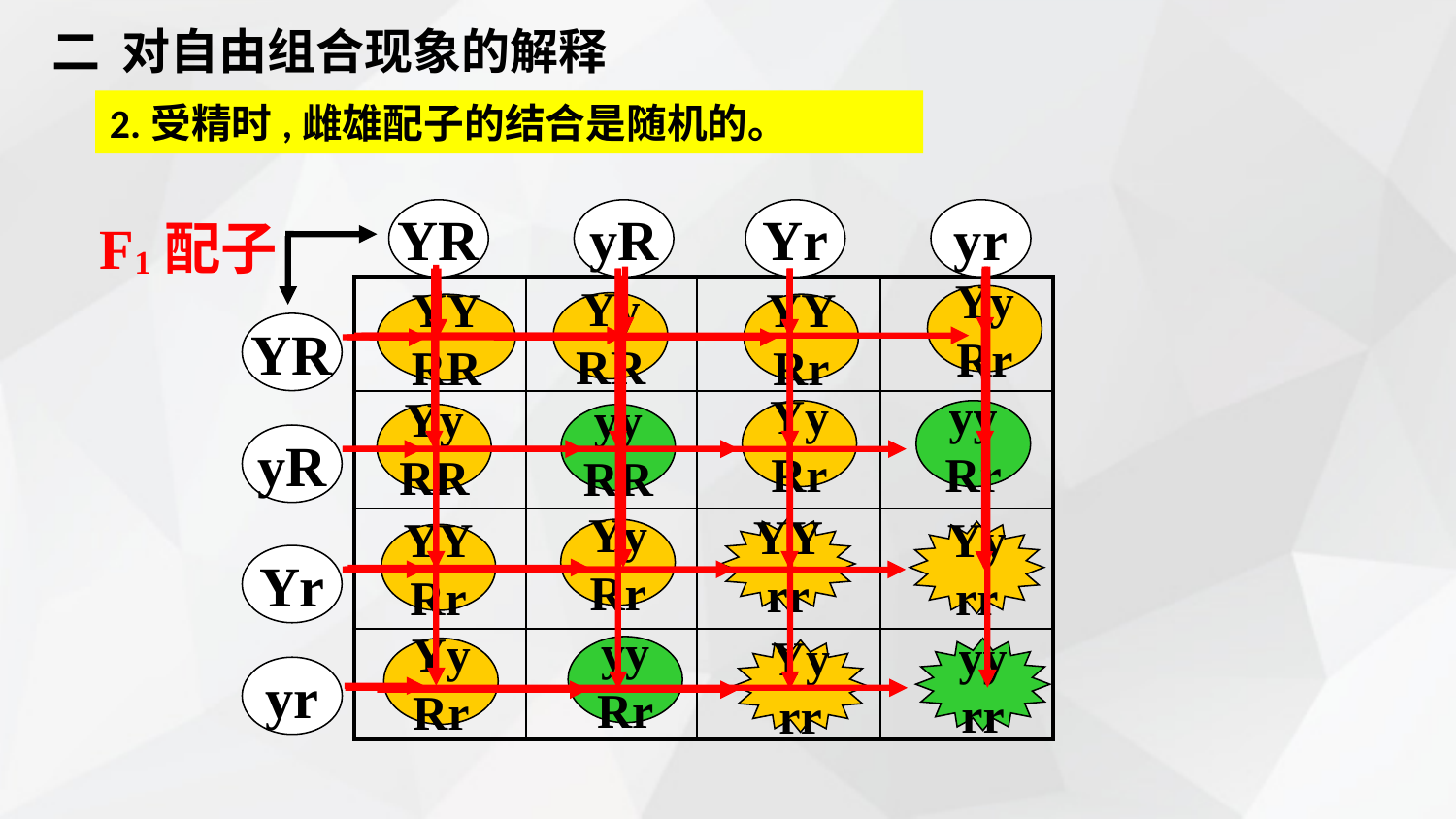

二  对自由组合现象的解释
2.受精时,雌雄配子的结合是随机的。
YR
yR
Yr
yr

F1配子

YR
yR
Yr
yr

|  |  |  |  |
| --- | --- | --- | --- |
|  |  |  |  |
|  |  |  |  |
|  |  |  |  |

Yy
Rr
Yy
RR
YY
RR
YY
Rr
Yy
Rr
yy
Rr
Yy
RR
yy
RR
YY
rr
Yy
Rr
Yy
rr
YY
Rr
yy
Rr
Yy
Rr
yy
rr
Yy
rr